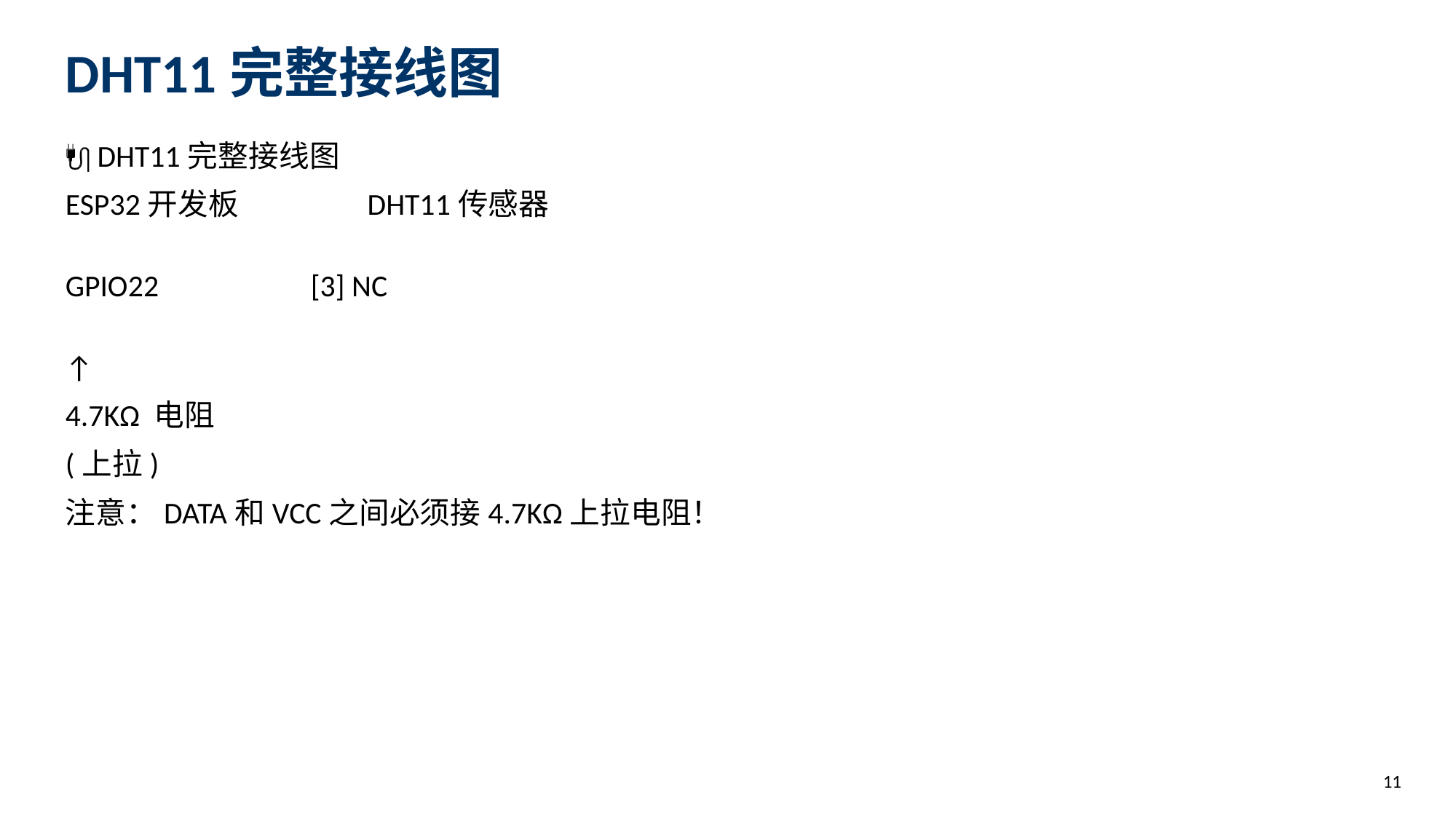

DHT11完整接线图
🔌 DHT11完整接线图
ESP32开发板                  DHT11传感器

GPIO22                      [3] NC

↑
4.7KΩ 电阻
(上拉)
注意：DATA和VCC之间必须接4.7KΩ上拉电阻！
11